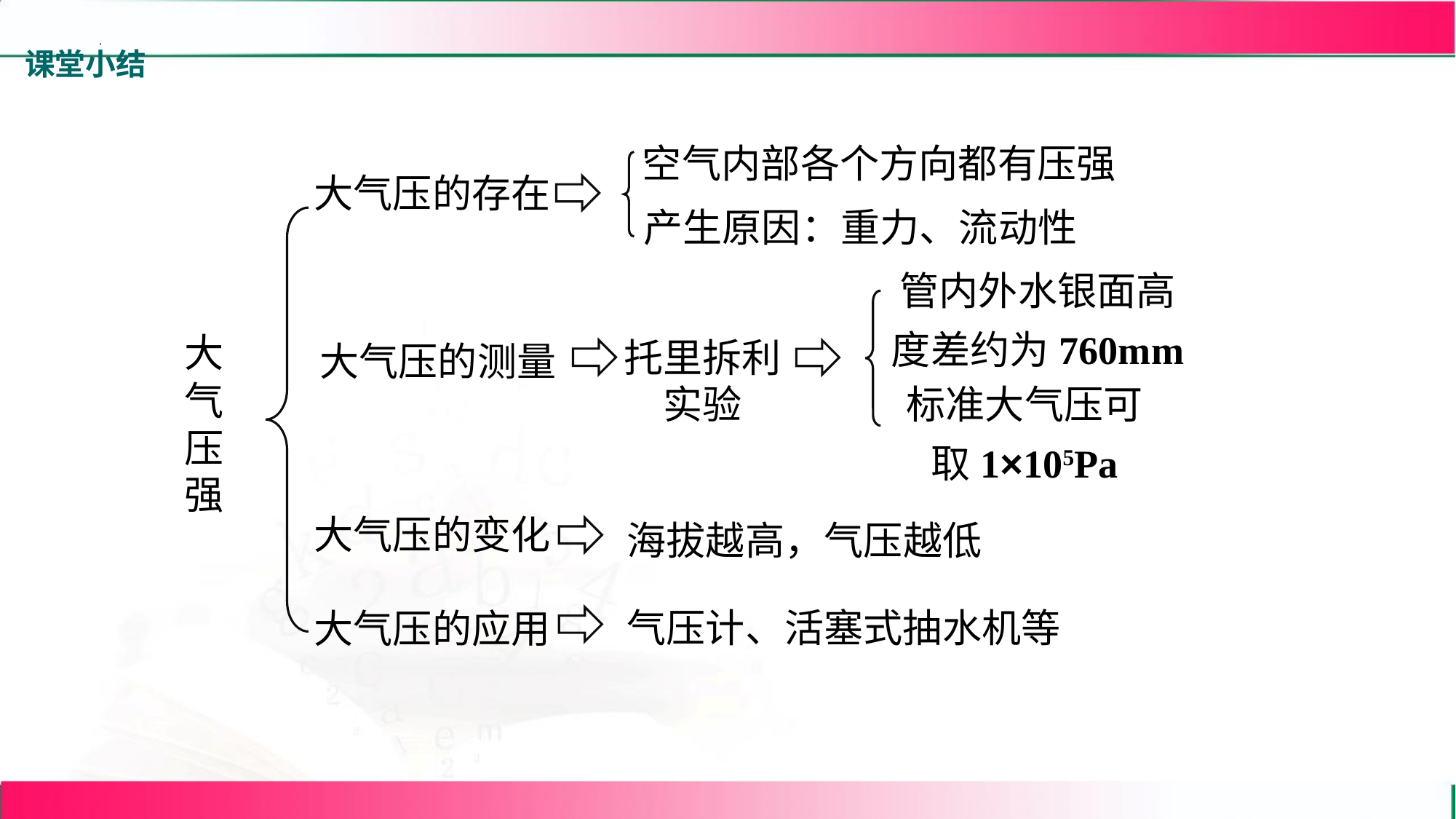

课堂小结
空气内部各个方向都有压强

大气压的存在

产生原因：重力、流动性

管内外水银面高度差约为760mm

大气压强
托里拆利
实验
大气压的测量

标准大气压可取1×105Pa
大气压的变化
海拔越高，气压越低

气压计、活塞式抽水机等
大气压的应用